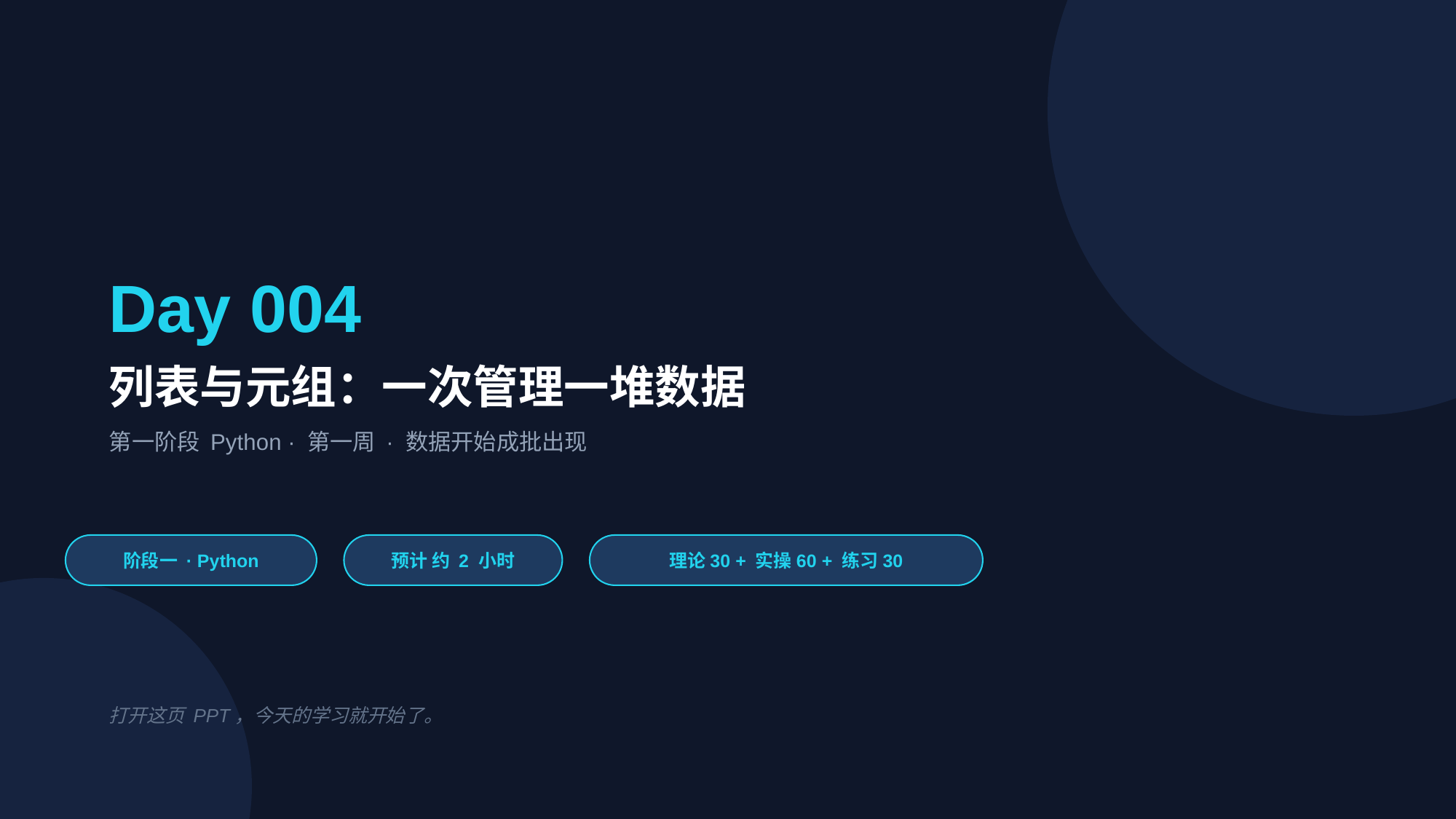

Day 004
列表与元组：一次管理一堆数据
第一阶段 Python · 第一周 · 数据开始成批出现

阶段一 · Python

预计 约 2 小时

理论30 + 实操60 + 练习30

打开这页 PPT，今天的学习就开始了。